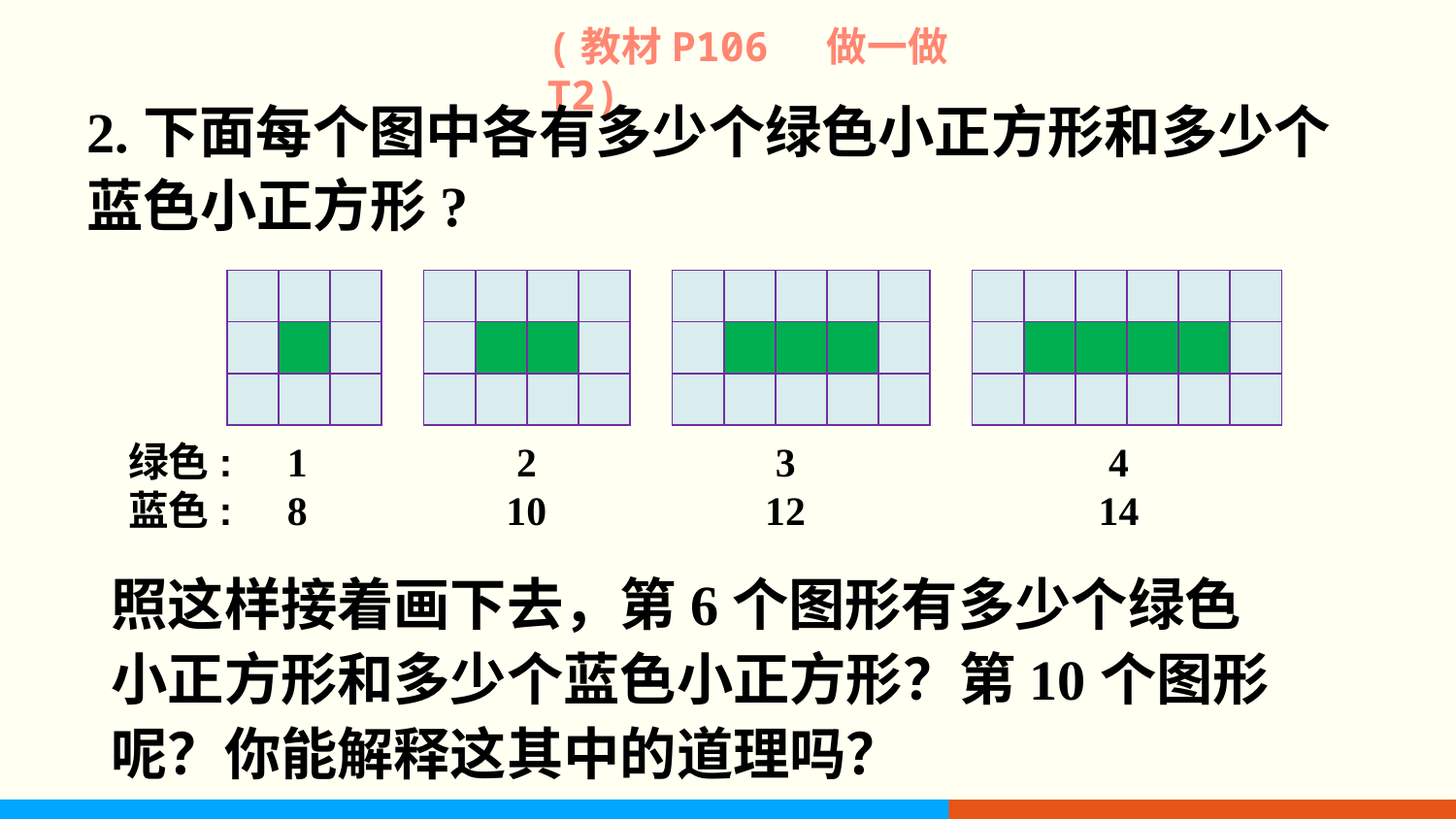

(教材P106  做一做T2)
2.下面每个图中各有多少个绿色小正方形和多少个蓝色小正方形?
|  |  |  |
| --- | --- | --- |
|  |  |  |
|  |  |  |
|  |  |  |  |
| --- | --- | --- | --- |
|  |  |  |  |
|  |  |  |  |
|  |  |  |  |  |
| --- | --- | --- | --- | --- |
|  |  |  |  |  |
|  |  |  |  |  |
|  |  |  |  |  |  |
| --- | --- | --- | --- | --- | --- |
|  |  |  |  |  |  |
|  |  |  |  |  |  |
绿色:
蓝色:
1
8
2
10
3
12
4
14
照这样接着画下去，第6个图形有多少个绿色小正方形和多少个蓝色小正方形？第10个图形呢？你能解释这其中的道理吗？